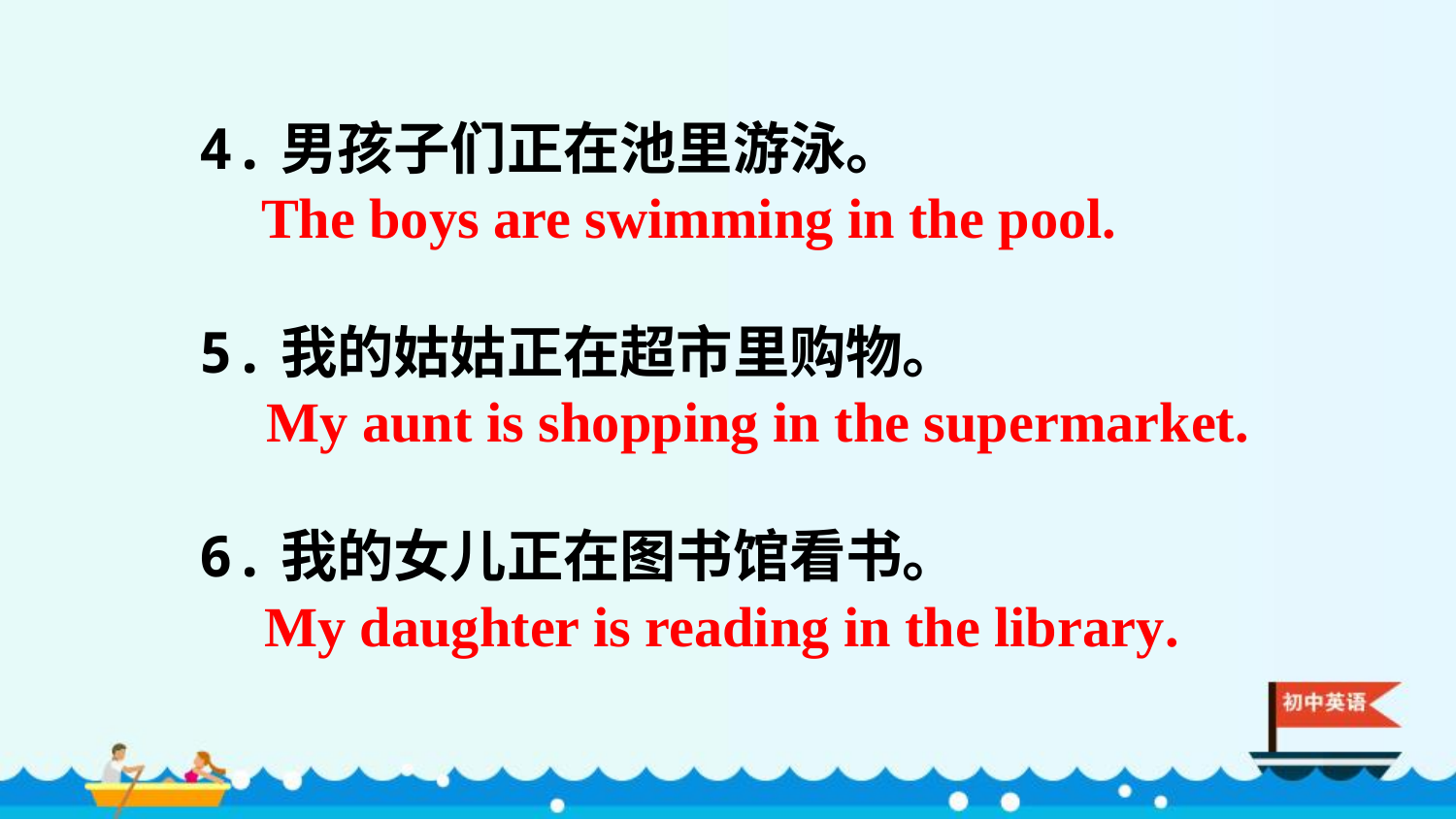

4.男孩子们正在池里游泳。

5.我的姑姑正在超市里购物。

6.我的女儿正在图书馆看书。
The boys are swimming in the pool.
My aunt is shopping in the supermarket.
My daughter is reading in the library.